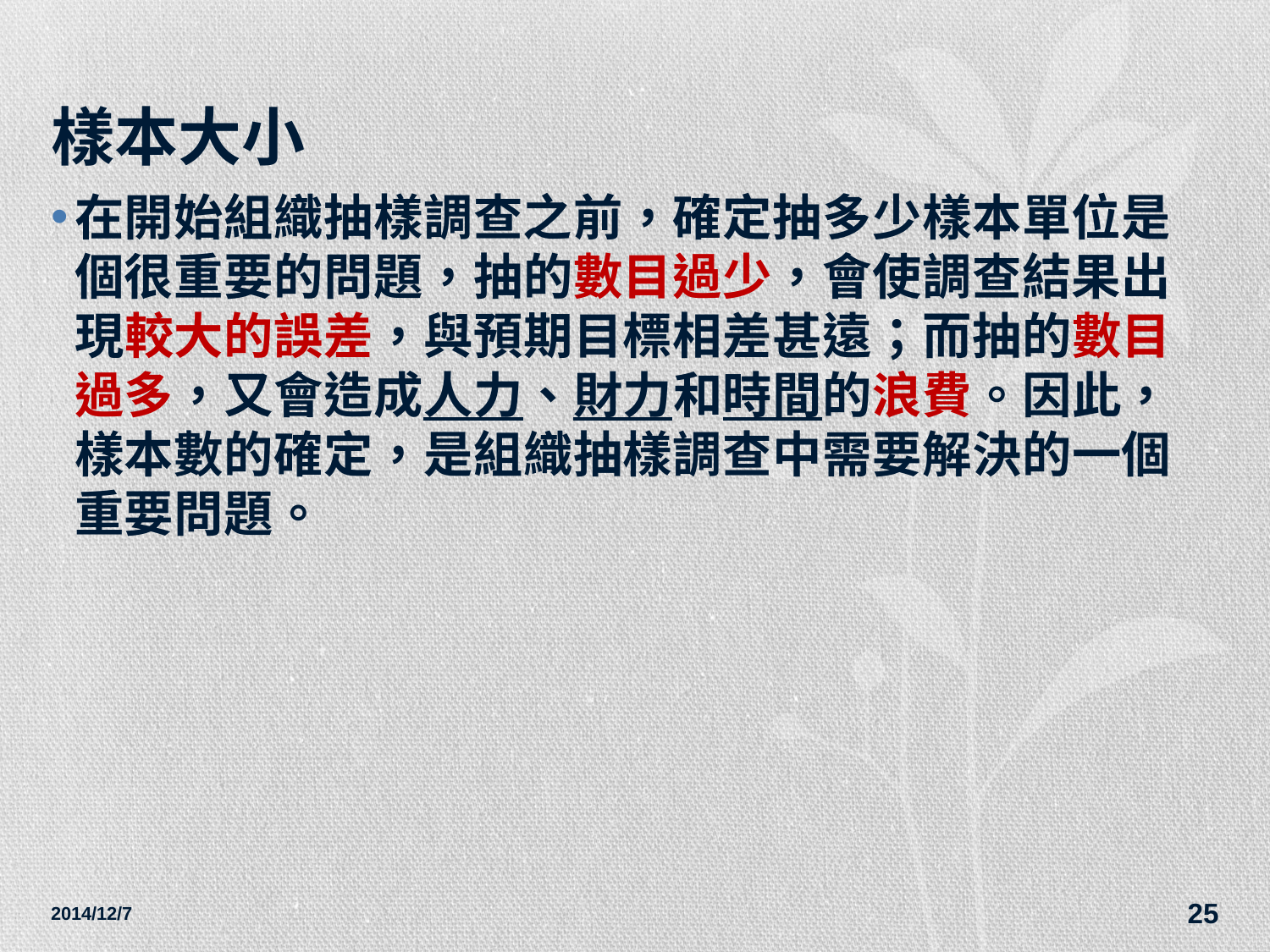

# 樣本大小
在開始組織抽樣調查之前，確定抽多少樣本單位是個很重要的問題，抽的數目過少，會使調查結果出現較大的誤差，與預期目標相差甚遠；而抽的數目過多，又會造成人力、財力和時間的浪費。因此，樣本數的確定，是組織抽樣調查中需要解決的一個重要問題。

2014/12/7
25